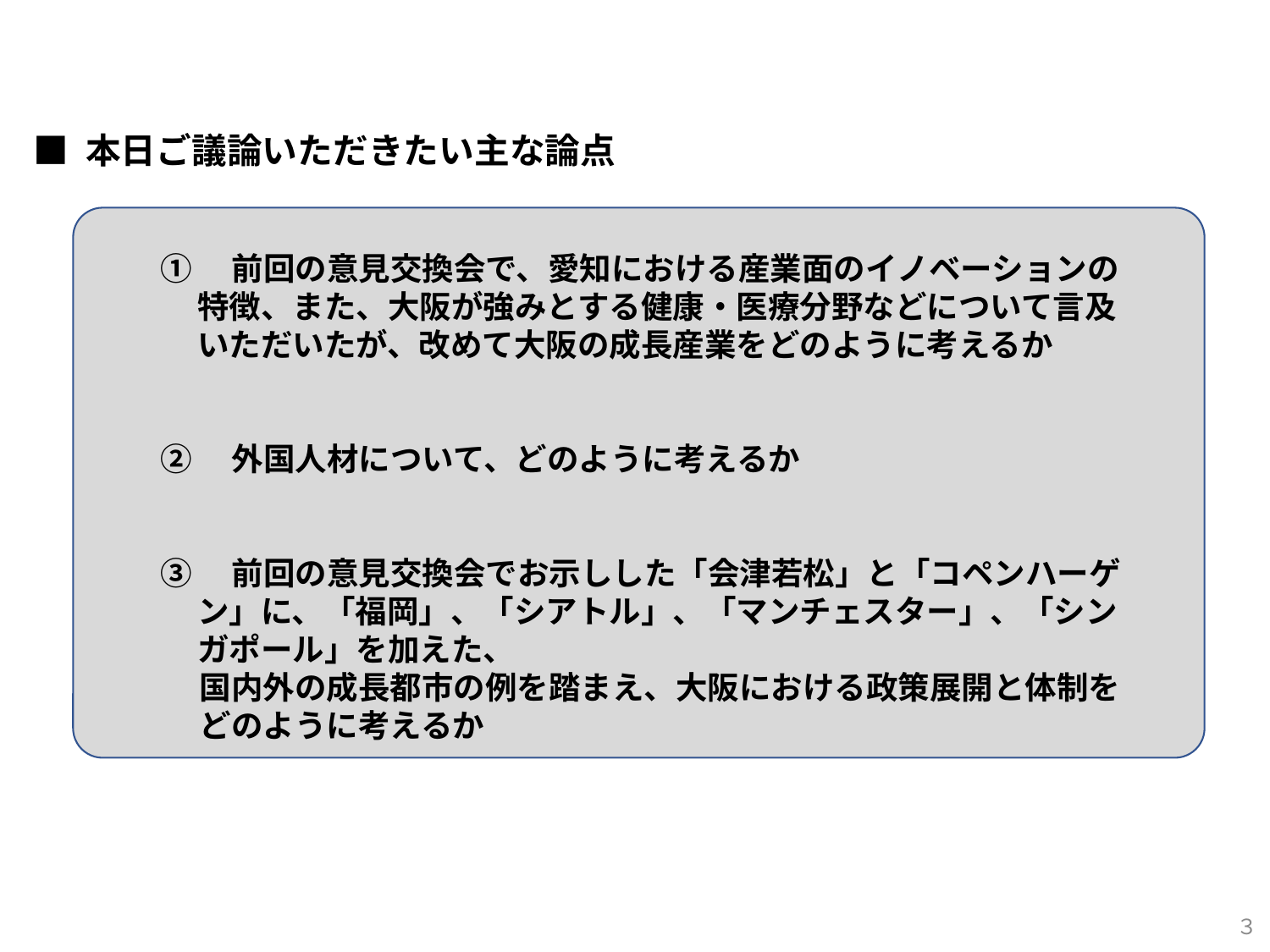

■ 本日ご議論いただきたい主な論点

①　前回の意見交換会で、愛知における産業面のイノベーションの特徴、また、大阪が強みとする健康・医療分野などについて言及いただいたが、改めて大阪の成長産業をどのように考えるか

②　外国人材について、どのように考えるか

③　前回の意見交換会でお示しした「会津若松」と「コペンハーゲン」に、「福岡」、「シアトル」、「マンチェスター」、「シンガポール」を加えた、
　 国内外の成長都市の例を踏まえ、大阪における政策展開と体制を
　 どのように考えるか

３